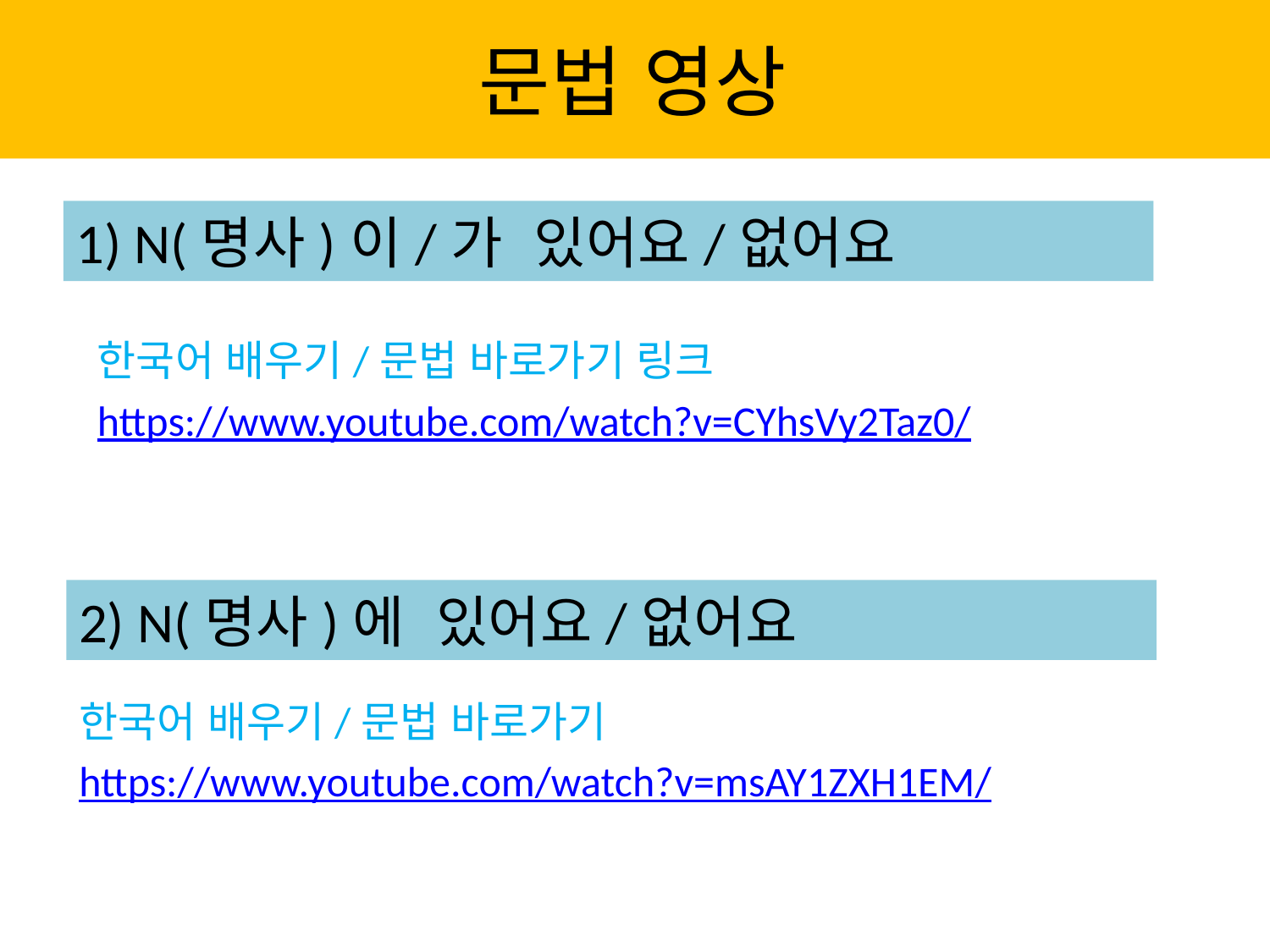

# 문법 영상
1) N(명사)이/가  있어요/없어요
한국어 배우기/문법 바로가기 링크
https://www.youtube.com/watch?v=CYhsVy2Taz0/
2) N(명사)에  있어요/없어요
한국어 배우기/문법 바로가기
https://www.youtube.com/watch?v=msAY1ZXH1EM/